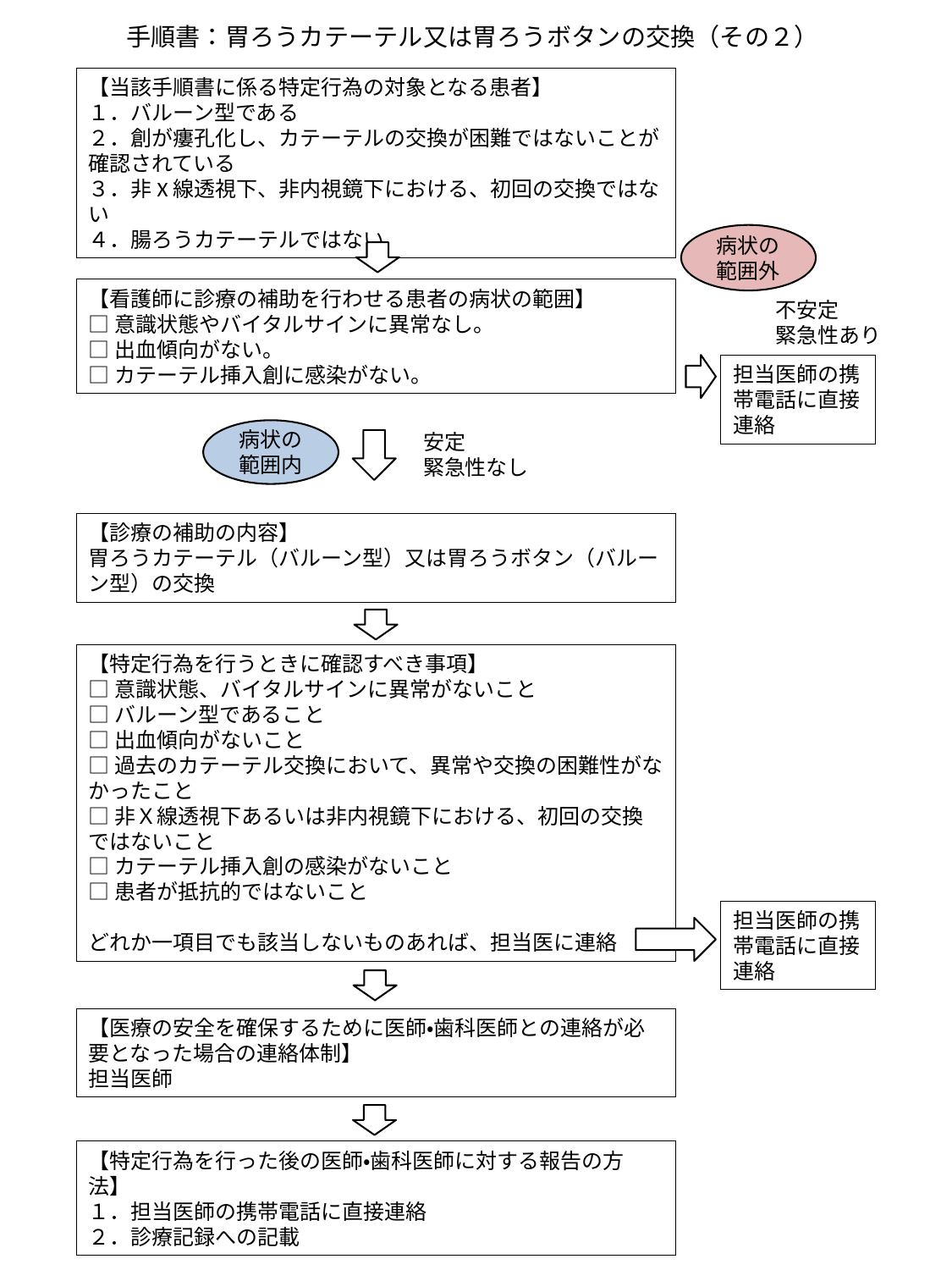

手順書：胃ろうカテーテル又は胃ろうボタンの交換（その２）
【当該手順書に係る特定行為の対象となる患者】
１．バルーン型である
２．創が瘻孔化し、カテーテルの交換が困難ではないことが確認されている
３．非X線透視下、非内視鏡下における、初回の交換ではない
４．腸ろうカテーテルではない
病状の
範囲外

【看護師に診療の補助を行わせる患者の病状の範囲】
□意識状態やバイタルサインに異常なし。
□出血傾向がない。
□カテーテル挿入創に感染がない。
不安定
緊急性あり

担当医師の携帯電話に直接連絡
病状の
範囲内
安定
緊急性なし

【診療の補助の内容】
胃ろうカテーテル（バルーン型）又は胃ろうボタン（バルーン型）の交換

【特定行為を行うときに確認すべき事項】
□意識状態、バイタルサインに異常がないこと
□バルーン型であること
□出血傾向がないこと
□過去のカテーテル交換において、異常や交換の困難性がなかったこと
□非Ｘ線透視下あるいは非内視鏡下における、初回の交換ではないこと
□カテーテル挿入創の感染がないこと
□患者が抵抗的ではないこと

どれか一項目でも該当しないものあれば、担当医に連絡
担当医師の携帯電話に直接連絡

【医療の安全を確保するために医師・歯科医師との連絡が必要となった場合の連絡体制】
担当医師

【特定行為を行った後の医師・歯科医師に対する報告の方法】
１．担当医師の携帯電話に直接連絡
２．診療記録への記載